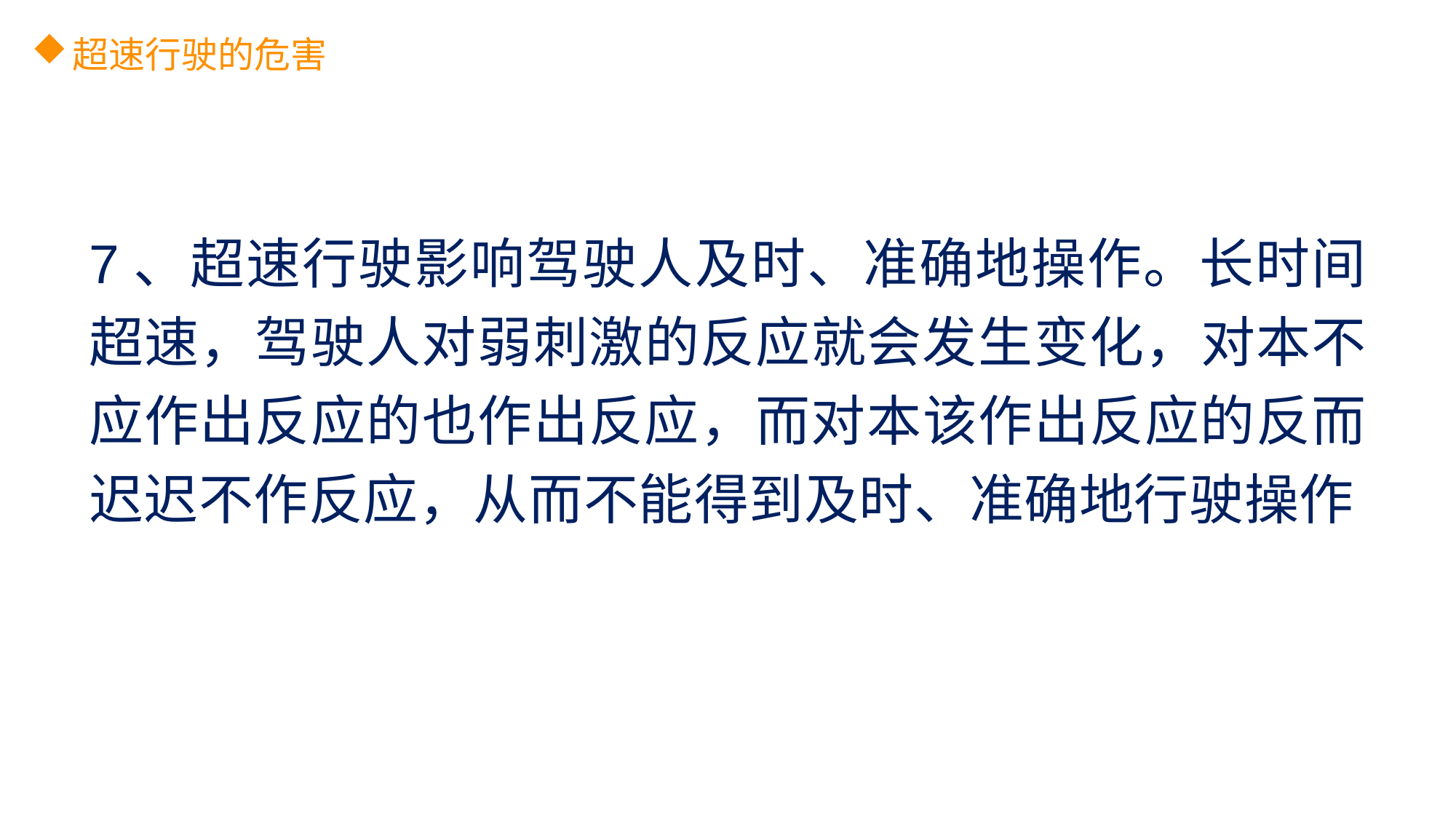

超速行驶的危害
7、超速行驶影响驾驶人及时、准确地操作。长时间超速，驾驶人对弱刺激的反应就会发生变化，对本不应作出反应的也作出反应，而对本该作出反应的反而迟迟不作反应，从而不能得到及时、准确地行驶操作